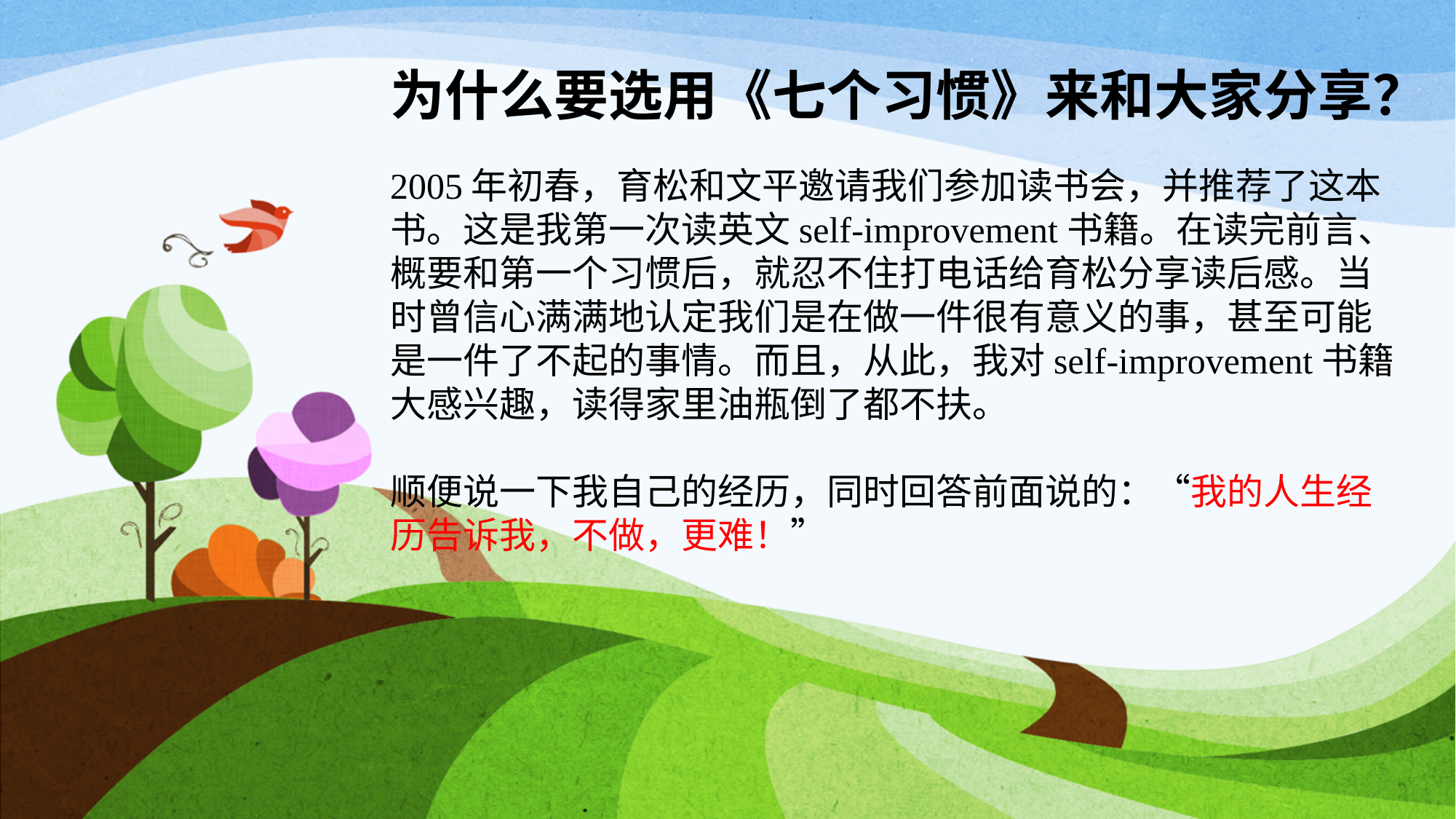

为什么要选用《七个习惯》来和大家分享？

2005年初春，育松和文平邀请我们参加读书会，并推荐了这本书。这是我第一次读英文self-improvement书籍。在读完前言、概要和第一个习惯后，就忍不住打电话给育松分享读后感。当时曾信心满满地认定我们是在做一件很有意义的事，甚至可能是一件了不起的事情。而且，从此，我对self-improvement书籍大感兴趣，读得家里油瓶倒了都不扶。

顺便说一下我自己的经历，同时回答前面说的：“我的人生经历告诉我，不做，更难！”